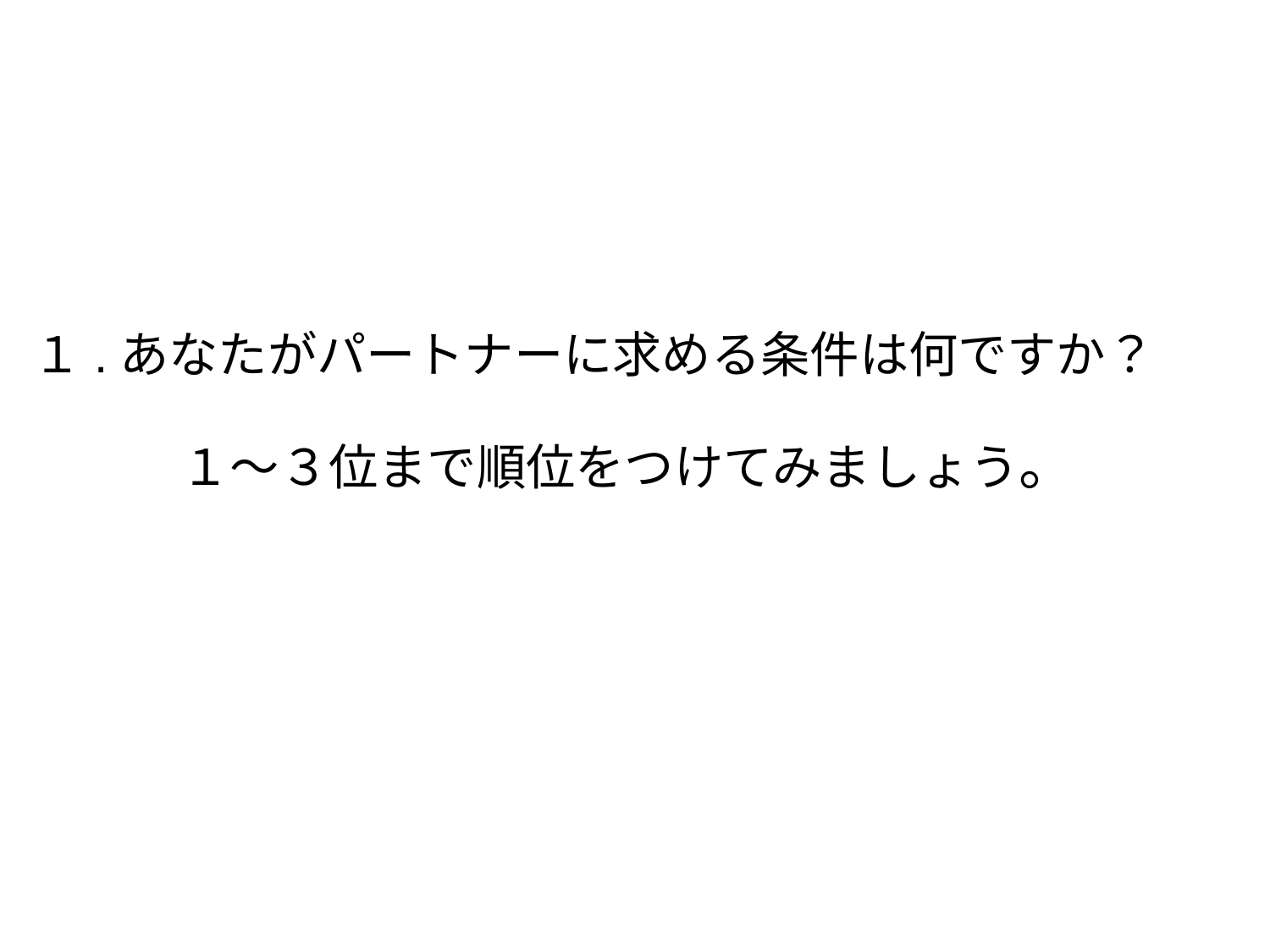

# １.あなたがパートナーに求める条件は何ですか？ 　　　１～３位まで順位をつけてみましょう。